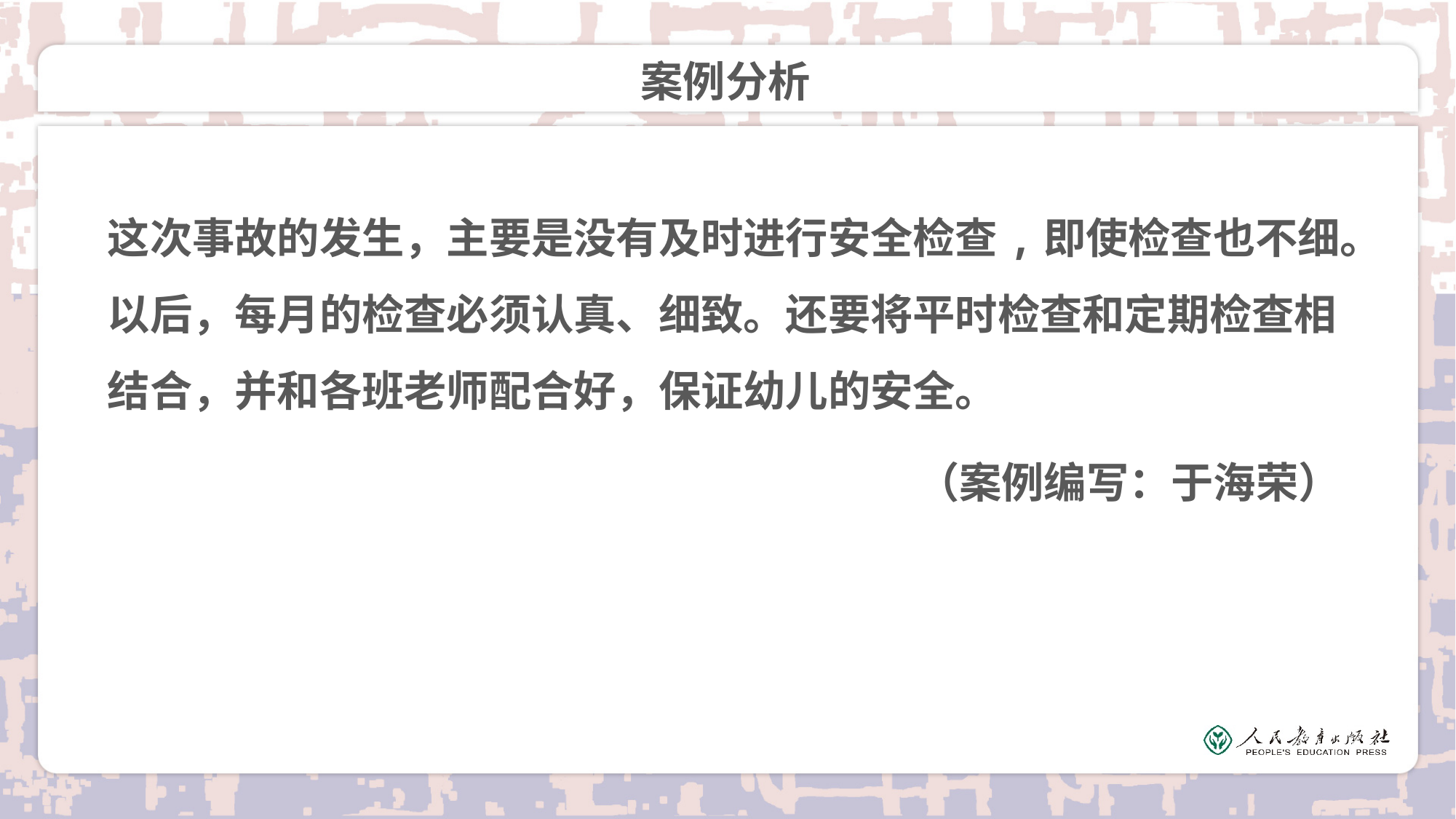

# 案例分析
这次事故的发生，主要是没有及时进行安全检查,即使检查也不细。以后，每月的检查必须认真、细致。还要将平时检查和定期检查相结合，并和各班老师配合好，保证幼儿的安全。
                                             （案例编写：于海荣）